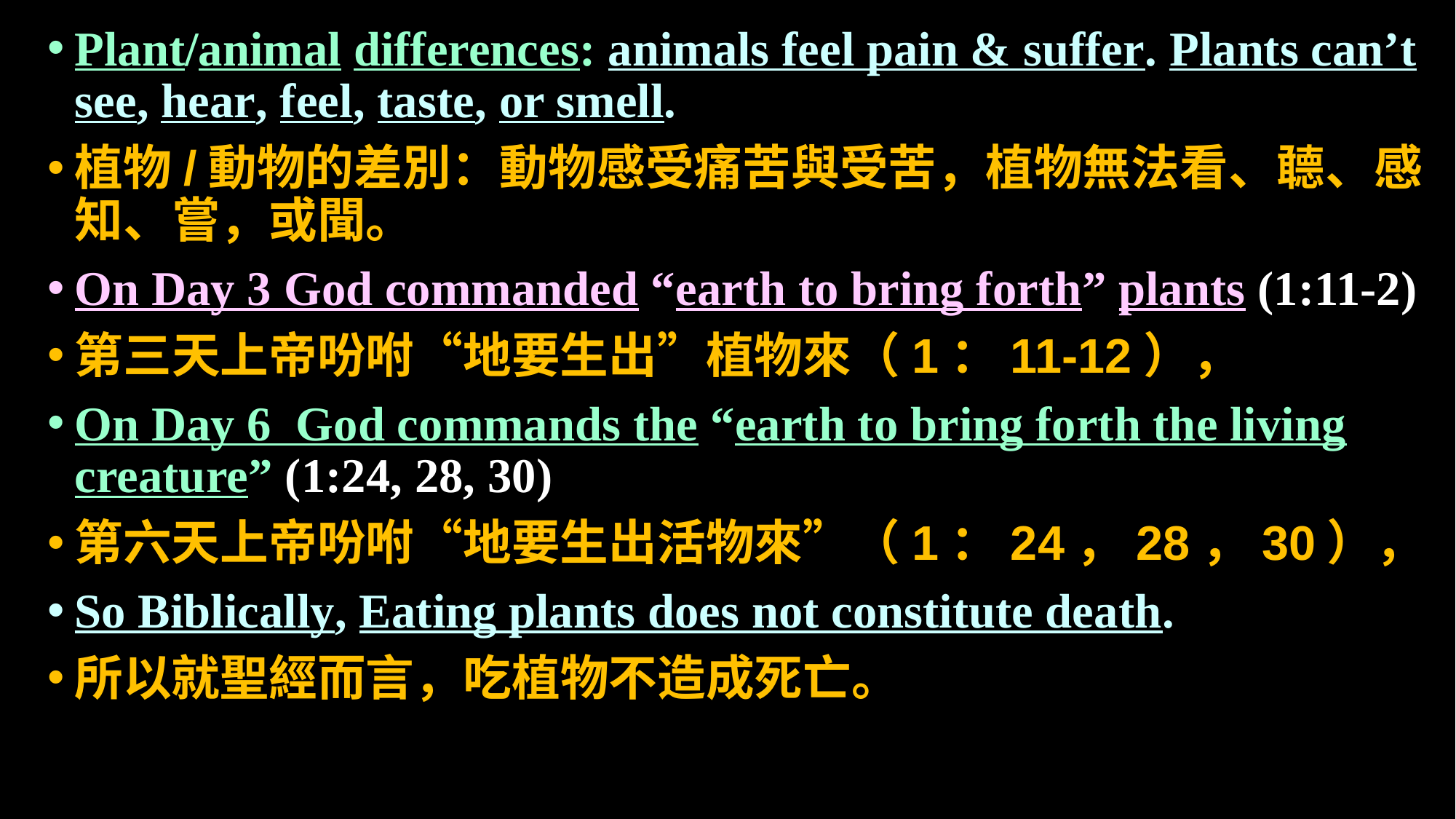

Plant/animal differences: animals feel pain & suffer. Plants can’t see, hear, feel, taste, or smell.
植物/動物的差別：動物感受痛苦與受苦，植物無法看、聼、感知、嘗，或聞。
On Day 3 God commanded “earth to bring forth” plants (1:11-2)
第三天上帝吩咐“地要生出”植物來（1：11-12），
On Day 6  God commands the “earth to bring forth the living creature” (1:24, 28, 30)
第六天上帝吩咐“地要生出活物來”（1：24，28，30），
So Biblically, Eating plants does not constitute death.
所以就聖經而言，吃植物不造成死亡。